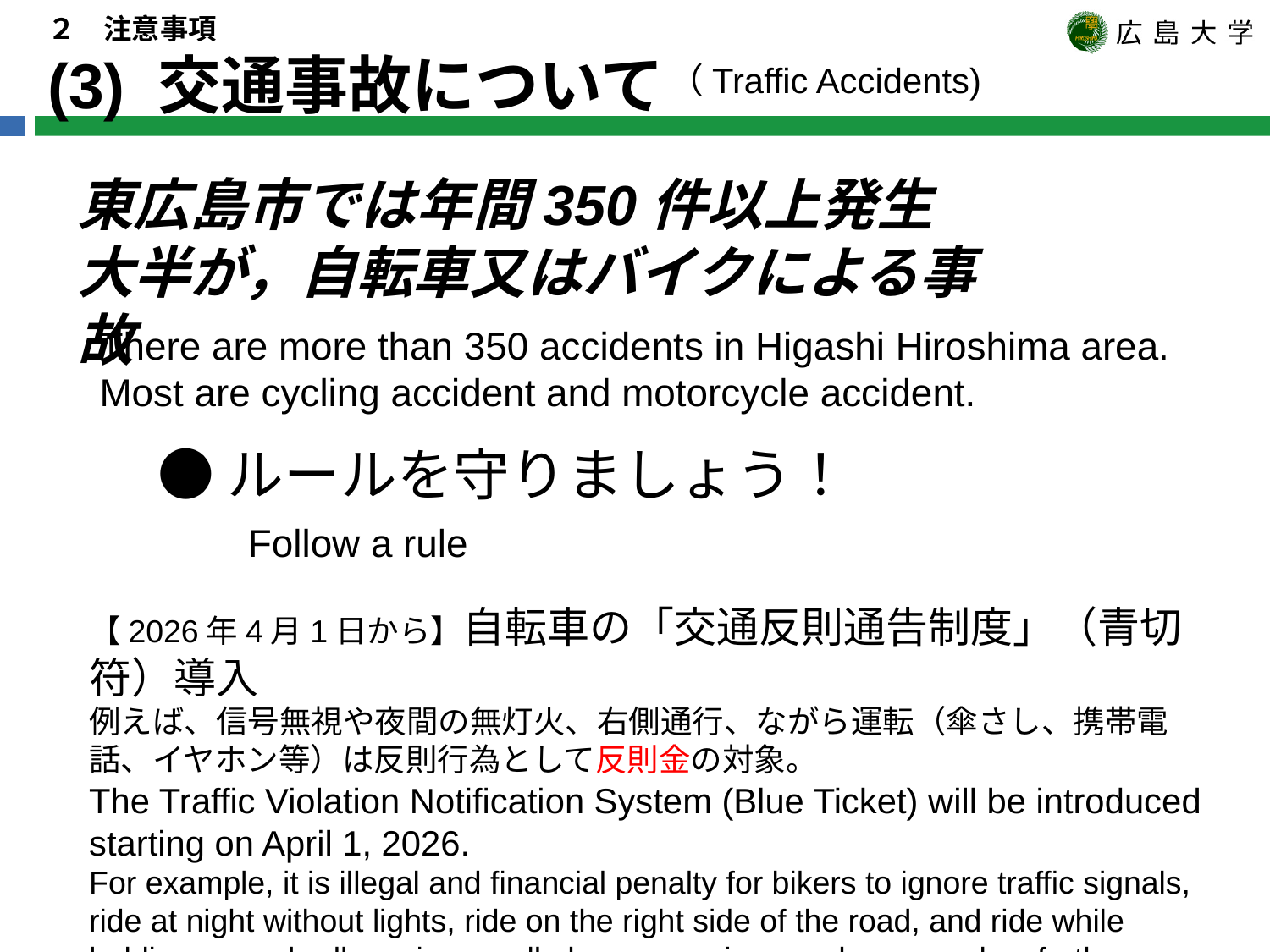

# ２　注意事項 (3) 交通事故について
（Traffic Accidents)
東広島市では年間350件以上発生
大半が，自転車又はバイクによる事故
There are more than 350 accidents in Higashi Hiroshima area.
Most are cycling accident and motorcycle accident.
●ルールを守りましょう！
　　Follow a rule

【2026年4月1日から】自転車の「交通反則通告制度」（青切符）導入
例えば、信号無視や夜間の無灯火、右側通行、ながら運転（傘さし、携帯電話、イヤホン等）は反則行為として反則金の対象。
The Traffic Violation Notification System (Blue Ticket) will be introduced starting on April 1, 2026.
For example, it is illegal and financial penalty for bikers to ignore traffic signals, ride at night without lights, ride on the right side of the road, and ride while holding an umbrella, using a cell phone, wearing earphones and so forth.